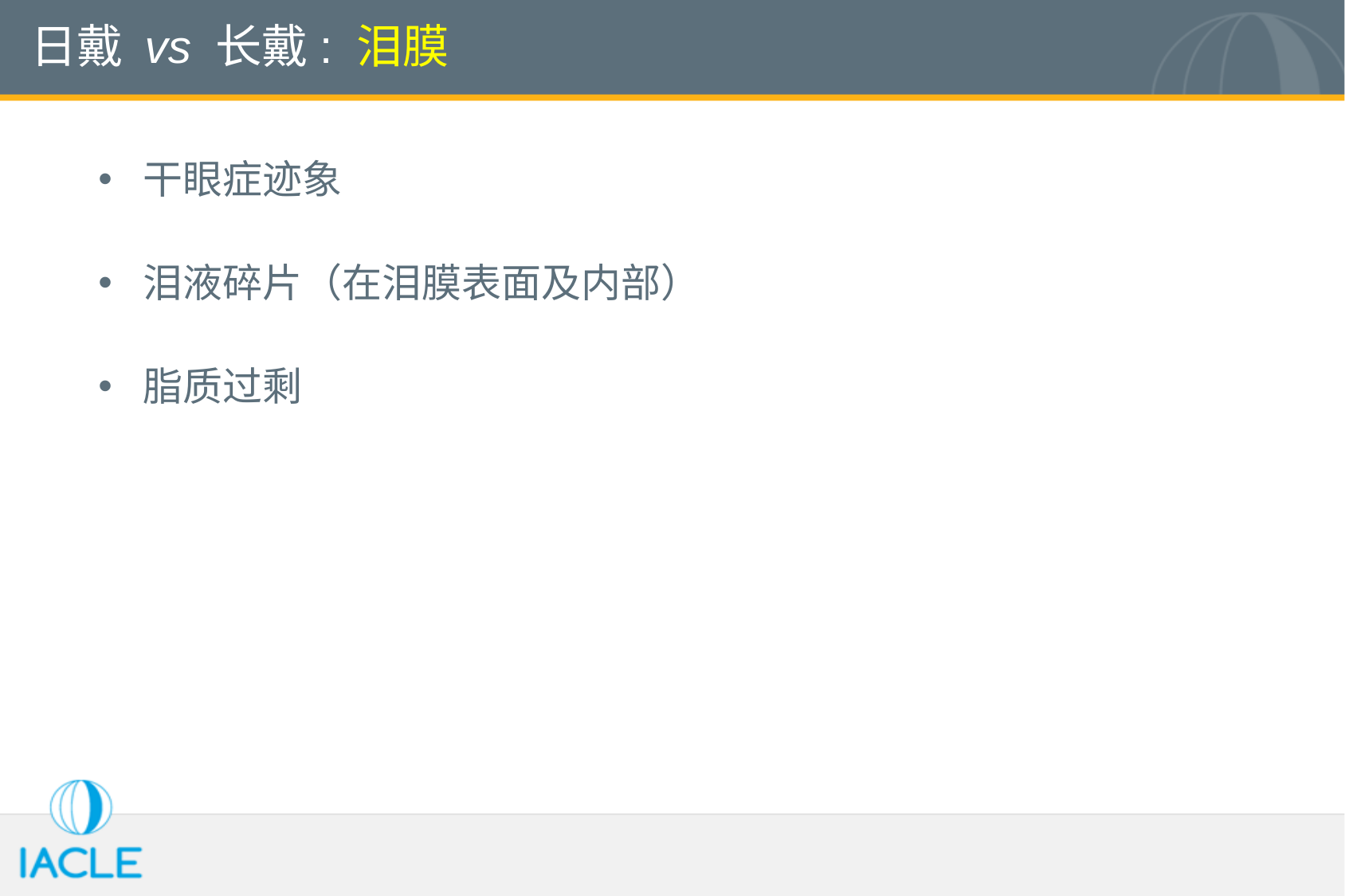

# 日戴 vs 长戴: 泪膜
干眼症迹象
泪液碎片（在泪膜表面及内部）
脂质过剩